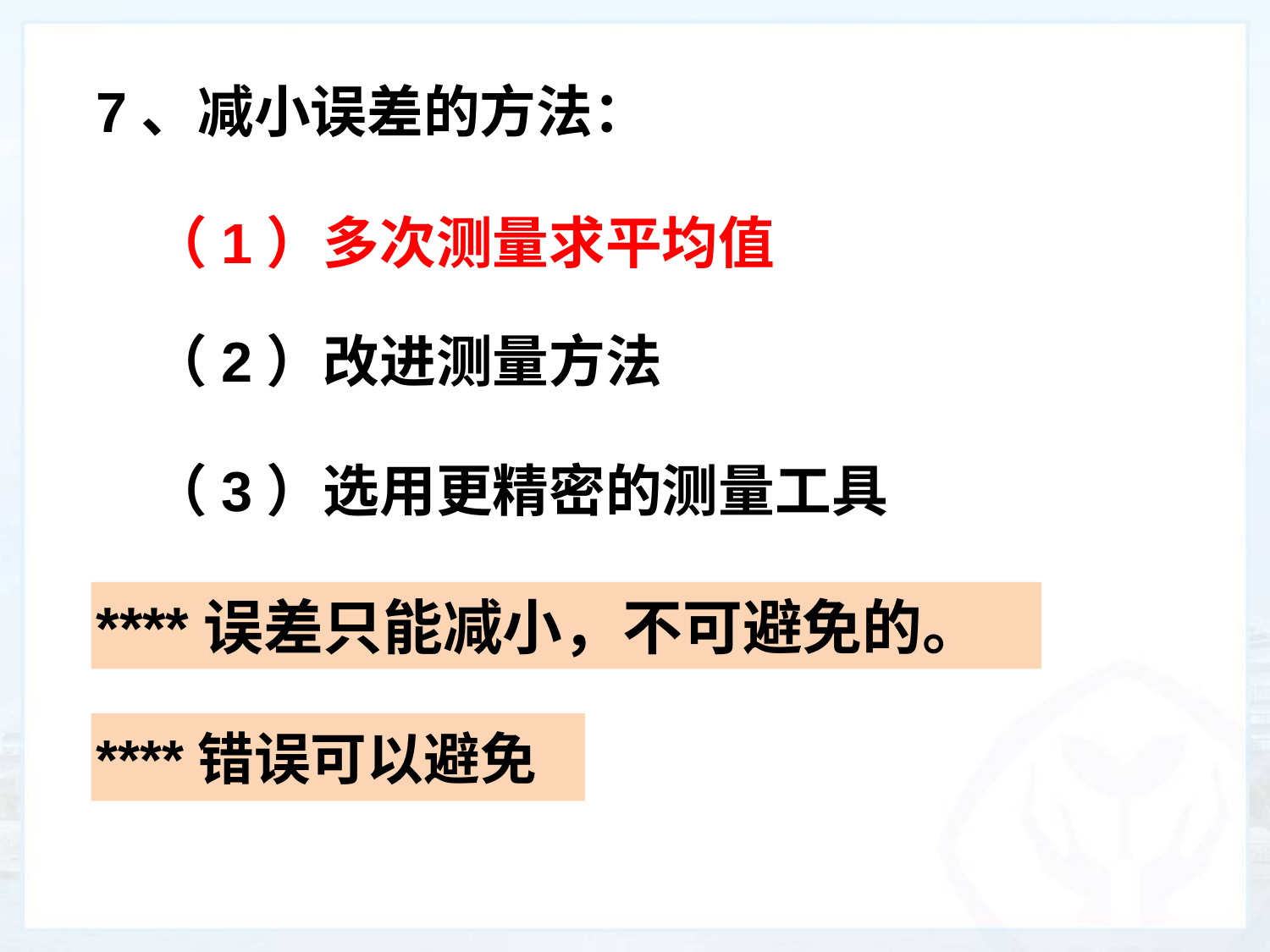

7、减小误差的方法：
（1）多次测量求平均值
（2）改进测量方法
（3）选用更精密的测量工具
****误差只能减小，不可避免的。
****错误可以避免